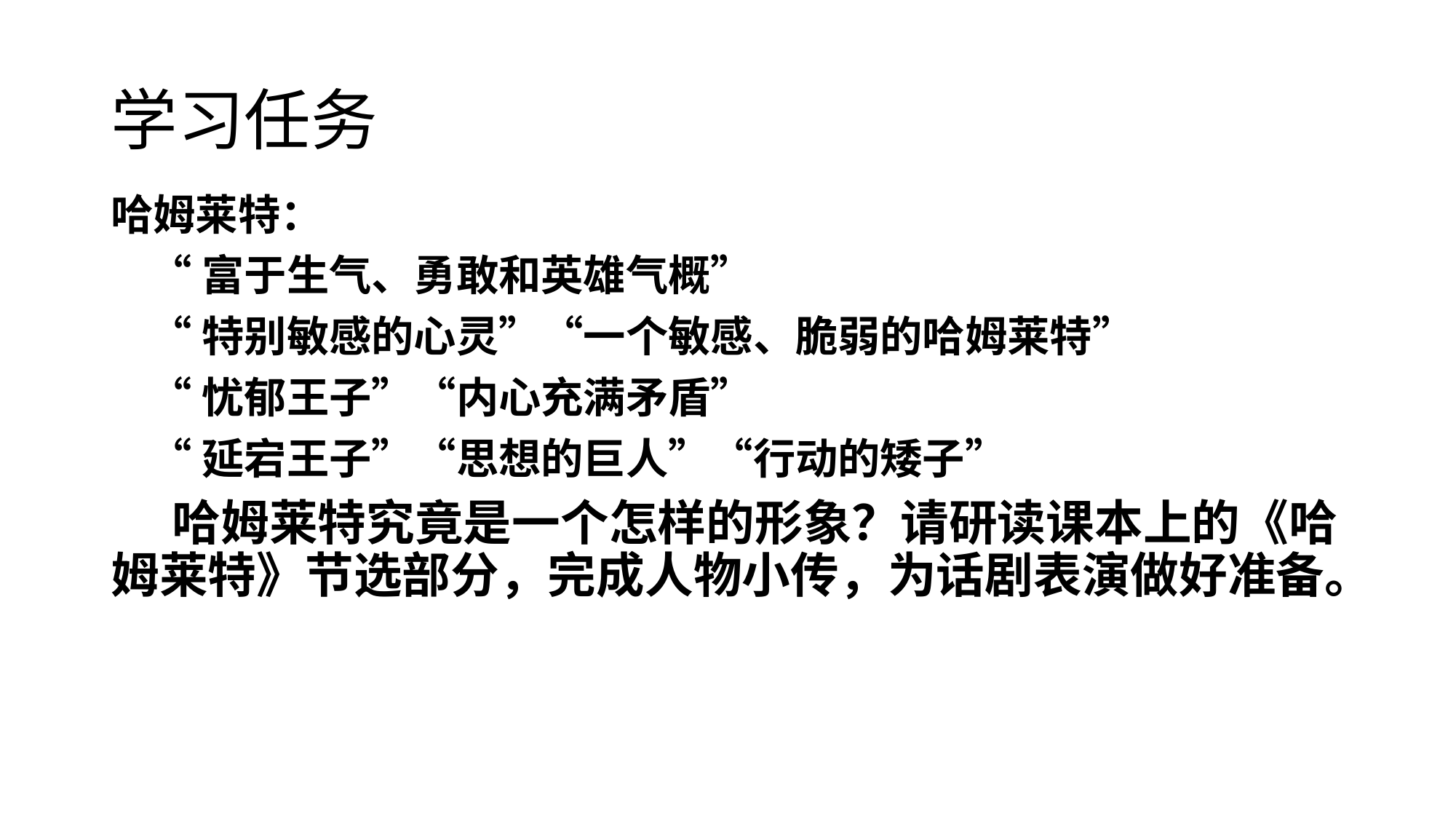

# 学习任务
哈姆莱特：
    “富于生气、勇敢和英雄气概”
    “特别敏感的心灵”“一个敏感、脆弱的哈姆莱特”
    “忧郁王子”“内心充满矛盾”
    “延宕王子”“思想的巨人”“行动的矮子”
     哈姆莱特究竟是一个怎样的形象？请研读课本上的《哈姆莱特》节选部分，完成人物小传，为话剧表演做好准备。